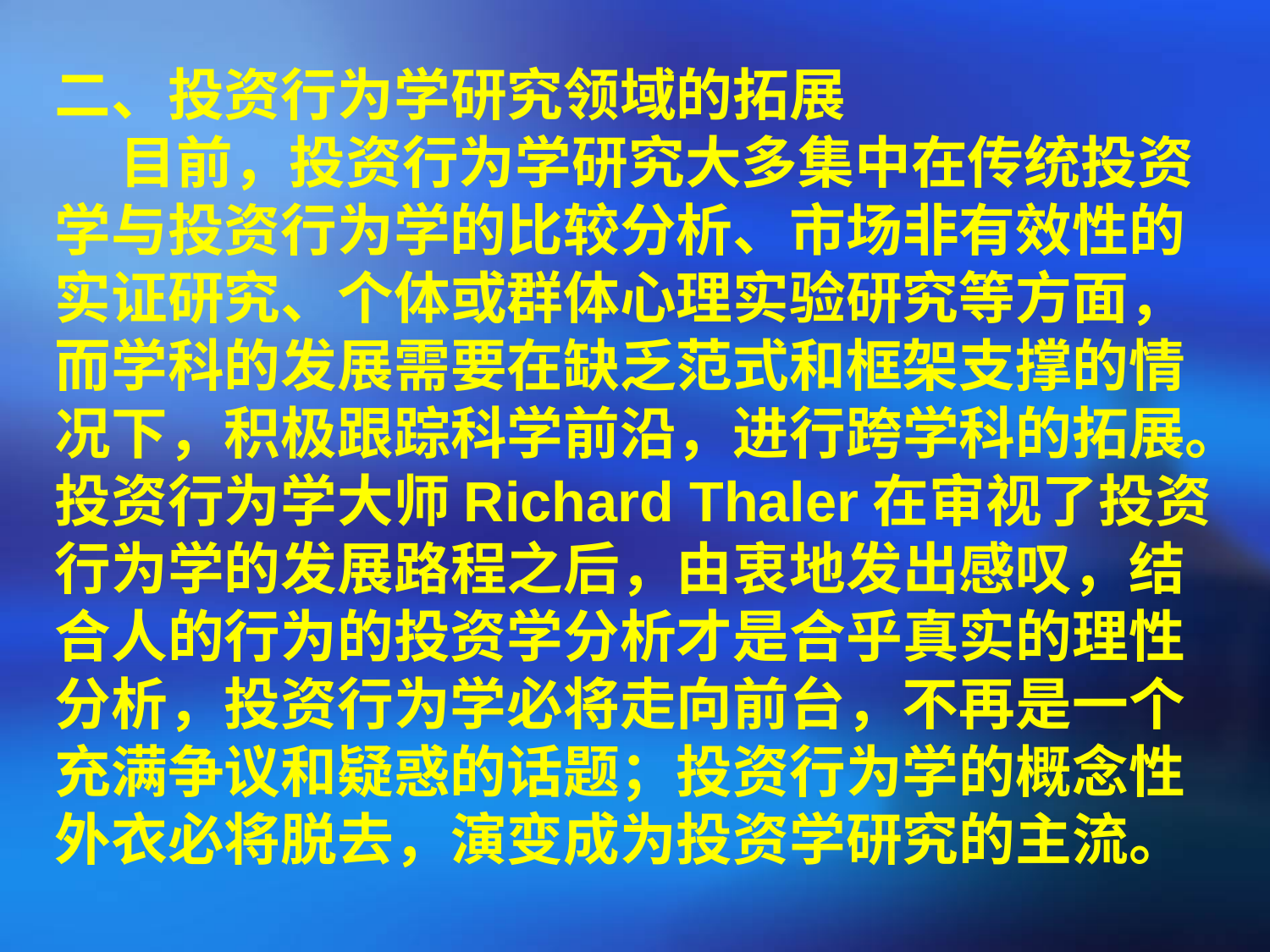

二、投资行为学研究领域的拓展
    目前，投资行为学研究大多集中在传统投资学与投资行为学的比较分析、市场非有效性的实证研究、个体或群体心理实验研究等方面，而学科的发展需要在缺乏范式和框架支撑的情况下，积极跟踪科学前沿，进行跨学科的拓展。投资行为学大师Richard Thaler在审视了投资行为学的发展路程之后，由衷地发出感叹，结合人的行为的投资学分析才是合乎真实的理性分析，投资行为学必将走向前台，不再是一个充满争议和疑惑的话题；投资行为学的概念性外衣必将脱去，演变成为投资学研究的主流。